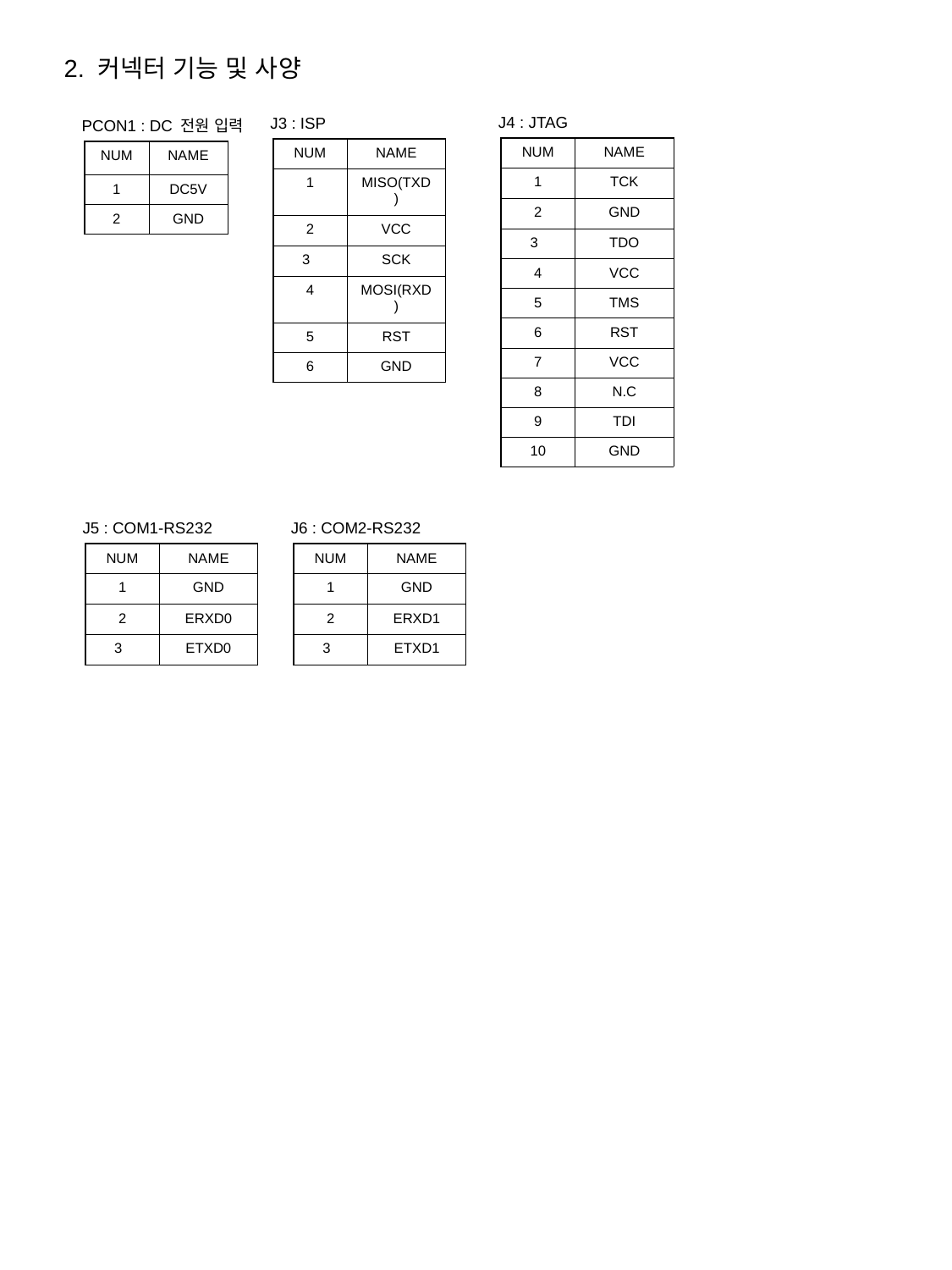

2. 커넥터 기능 및 사양
J4 : JTAG
J3 : ISP
PCON1 : DC 전원 입력
| NUM | NAME |
| --- | --- |
| 1 | TCK |
| 2 | GND |
| 3 | TDO |
| 4 | VCC |
| 5 | TMS |
| 6 | RST |
| 7 | VCC |
| 8 | N.C |
| 9 | TDI |
| 10 | GND |
| NUM | NAME |
| --- | --- |
| 1 | MISO(TXD) |
| 2 | VCC |
| 3 | SCK |
| 4 | MOSI(RXD) |
| 5 | RST |
| 6 | GND |
| NUM | NAME |
| --- | --- |
| 1 | DC5V |
| 2 | GND |
J5 : COM1-RS232
J6 : COM2-RS232
| NUM | NAME |
| --- | --- |
| 1 | GND |
| 2 | ERXD0 |
| 3 | ETXD0 |
| NUM | NAME |
| --- | --- |
| 1 | GND |
| 2 | ERXD1 |
| 3 | ETXD1 |